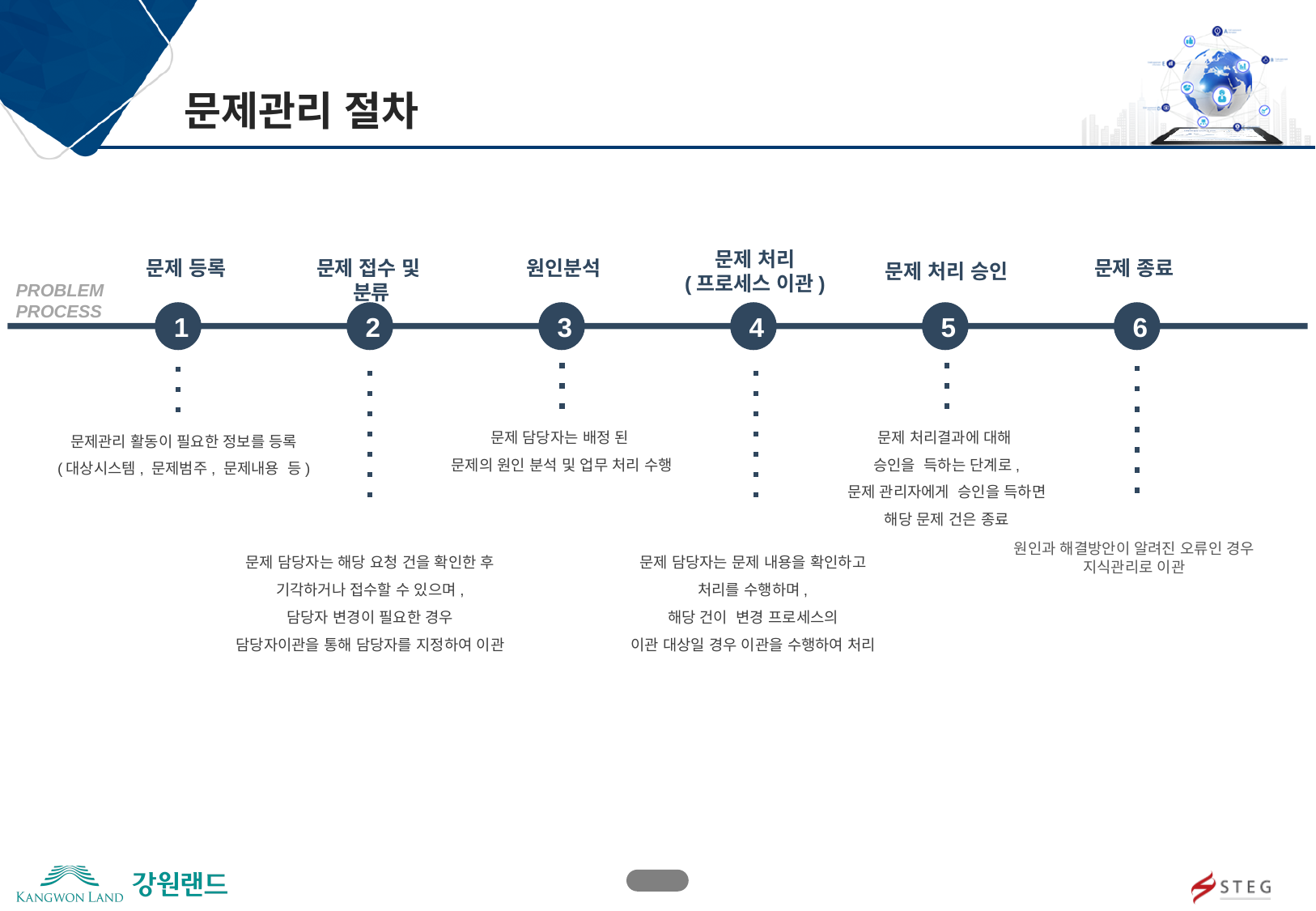

문제관리 절차
문제 처리
(프로세스 이관)
문제 등록
문제 접수 및
분류
원인분석
문제 종료
문제 처리 승인
PROBLEM PROCESS
1
2
3
4
5
6

문제 담당자는 배정 된
문제의 원인 분석 및 업무 처리 수행
문제 처리결과에 대해
승인을  득하는 단계로,
문제 관리자에게  승인을 득하면
해당 문제 건은 종료
문제관리 활동이 필요한 정보를 등록
(대상시스템, 문제범주, 문제내용  등)
원인과 해결방안이 알려진 오류인 경우
지식관리로 이관
문제 담당자는 해당 요청 건을 확인한 후
기각하거나 접수할 수 있으며,
담당자 변경이 필요한 경우
담당자이관을 통해 담당자를 지정하여 이관
문제 담당자는 문제 내용을 확인하고
처리를 수행하며,
해당 건이  변경 프로세스의
이관 대상일 경우 이관을 수행하여 처리